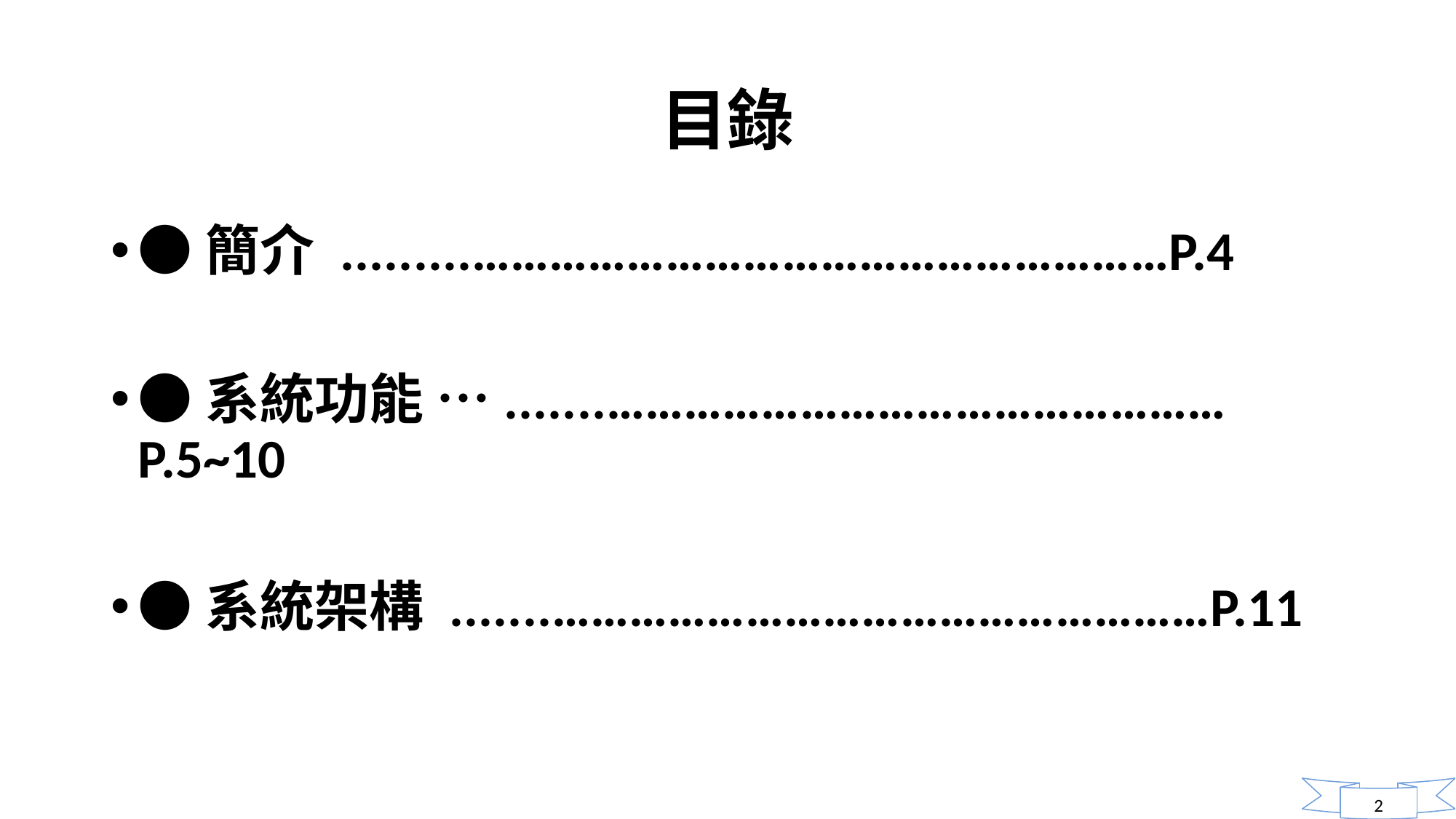

# 目錄
●簡介 .........………………………………………………P.4

●系統功能 ….......…………………………………………P.5~10

●系統架構 .......……………………………………………P.11

2